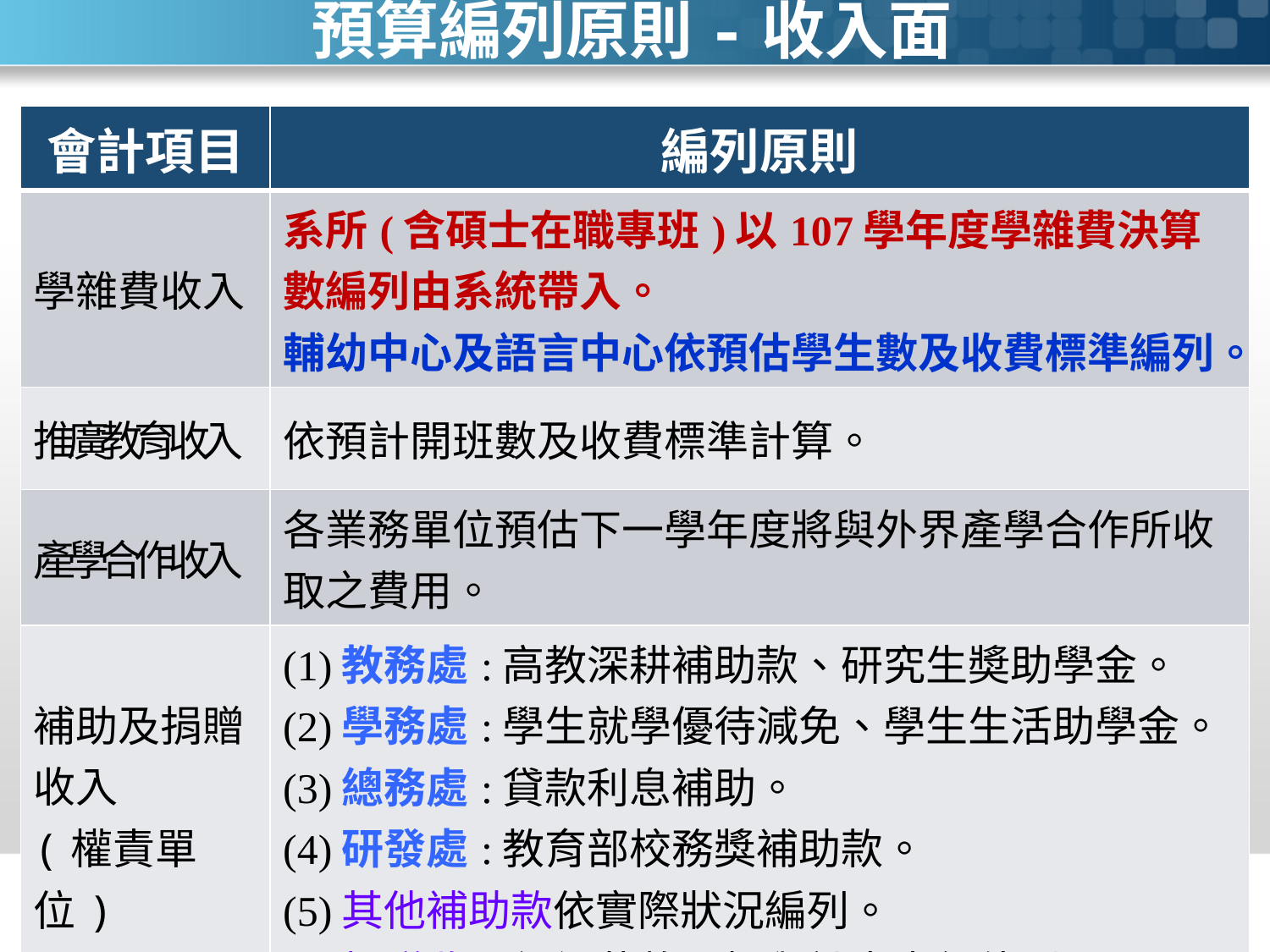

# 預算編列原則-收入面
| 會計項目 | 編列原則 |
| --- | --- |
| 學雜費收入 | 系所(含碩士在職專班)以107學年度學雜費決算數編列由系統帶入。 輔幼中心及語言中心依預估學生數及收費標準編列。 |
| 推廣教育收入 | 依預計開班數及收費標準計算。 |
| 產學合作收入 | 各業務單位預估下一學年度將與外界產學合作所收取之費用。 |
| 補助及捐贈收入 (權責單位) | (1)教務處:高教深耕補助款、研究生奬助學金。 (2)學務處:學生就學優待減免、學生生活助學金。 (3)總務處:貸款利息補助。 (4)研發處:教育部校務獎補助款。 (5)其他補助款依實際狀況編列。 (6)捐贈收入得視募款目標與計畫先行估列。 |